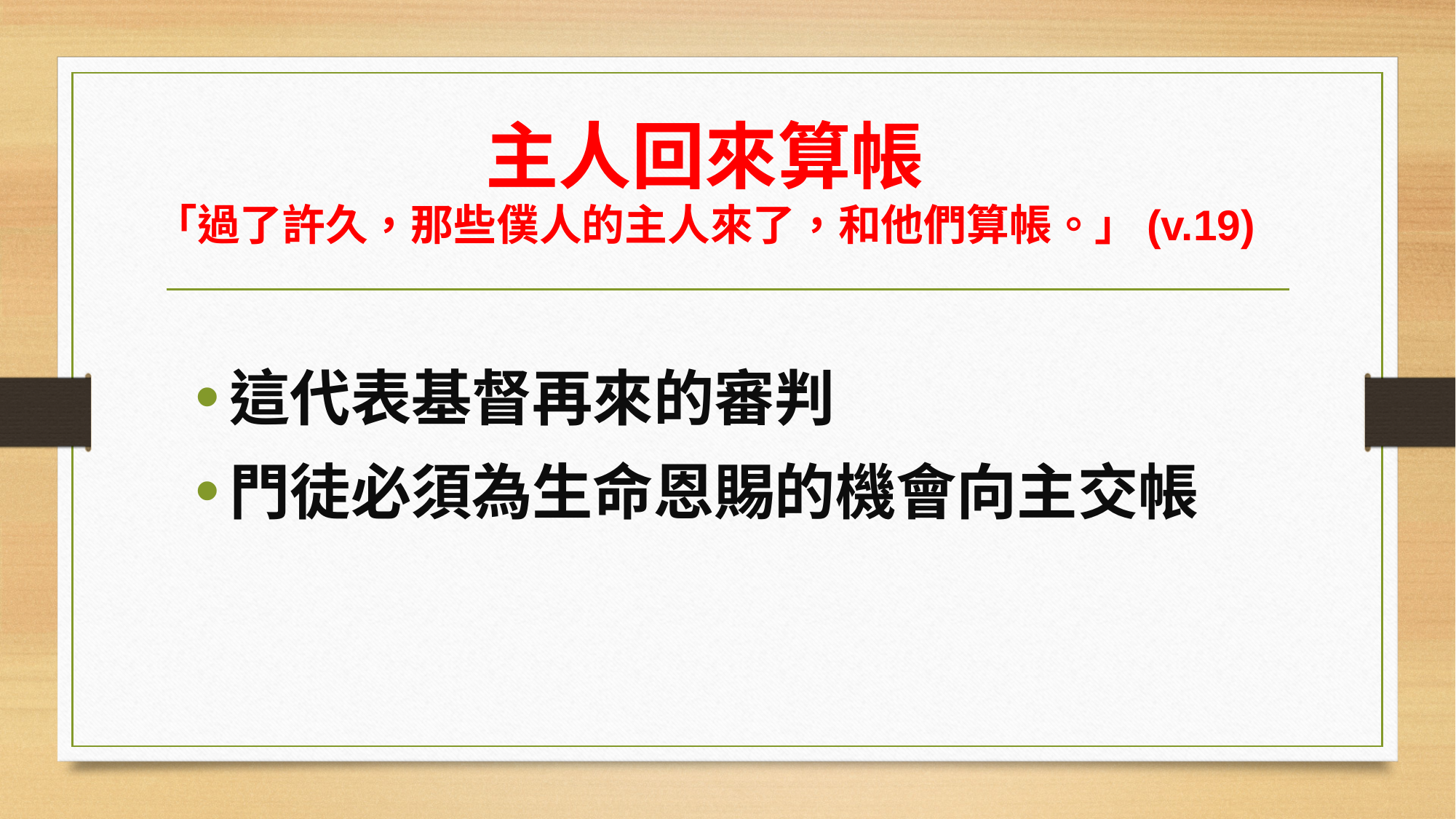

# 主人回來算帳 「過了許久，那些僕人的主人來了，和他們算帳。」(v.19)
這代表基督再來的審判
門徒必須為生命恩賜的機會向主交帳